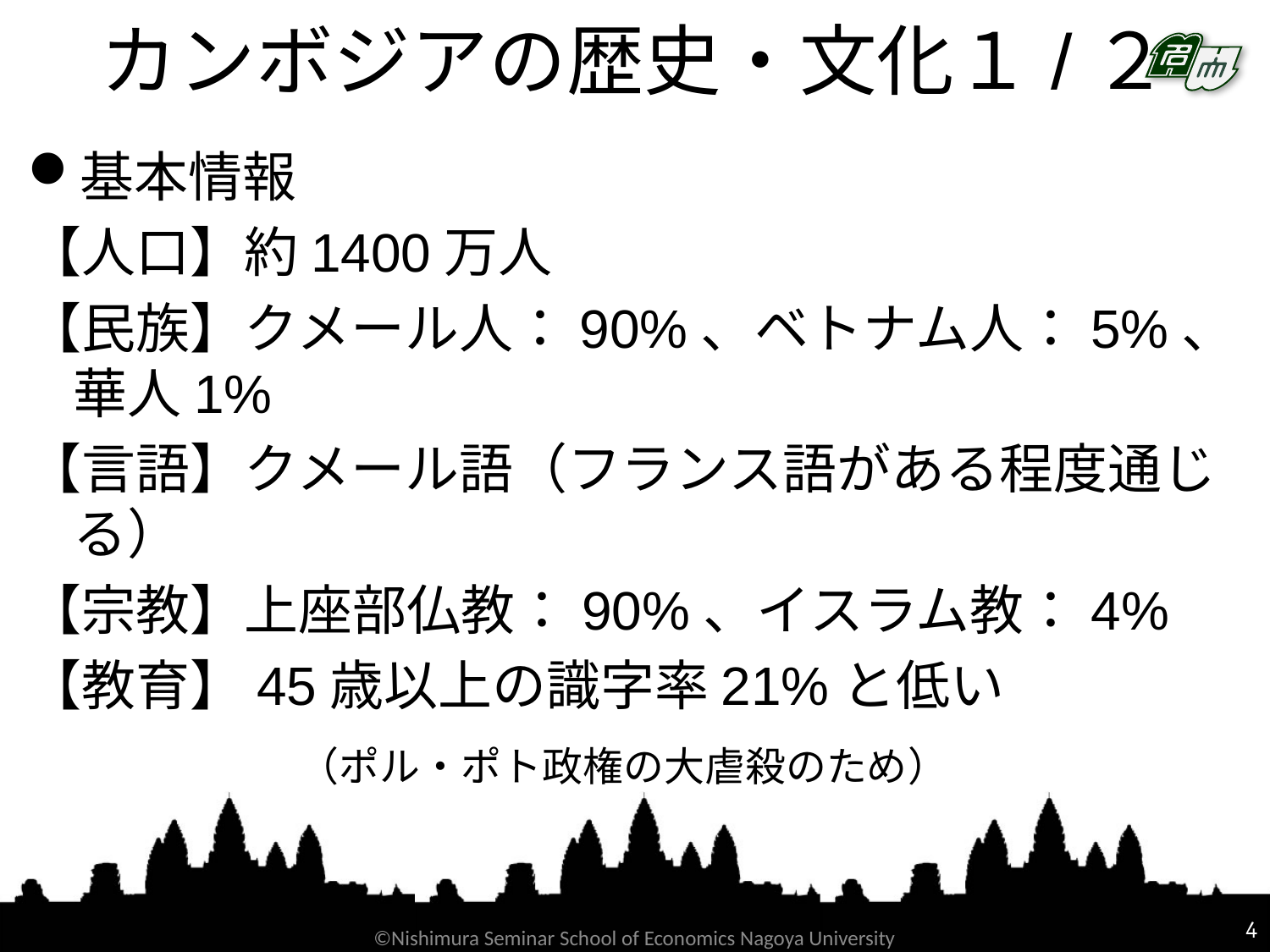

# カンボジアの歴史・文化１/２
基本情報
【人口】約1400万人
【民族】クメール人：90%、ベトナム人：5%、華人1%
【言語】クメール語（フランス語がある程度通じる）
【宗教】上座部仏教：90%、イスラム教：4%
【教育】45歳以上の識字率21%と低い
　　　　　（ポル・ポト政権の大虐殺のため）

4
©Nishimura Seminar School of Economics Nagoya University